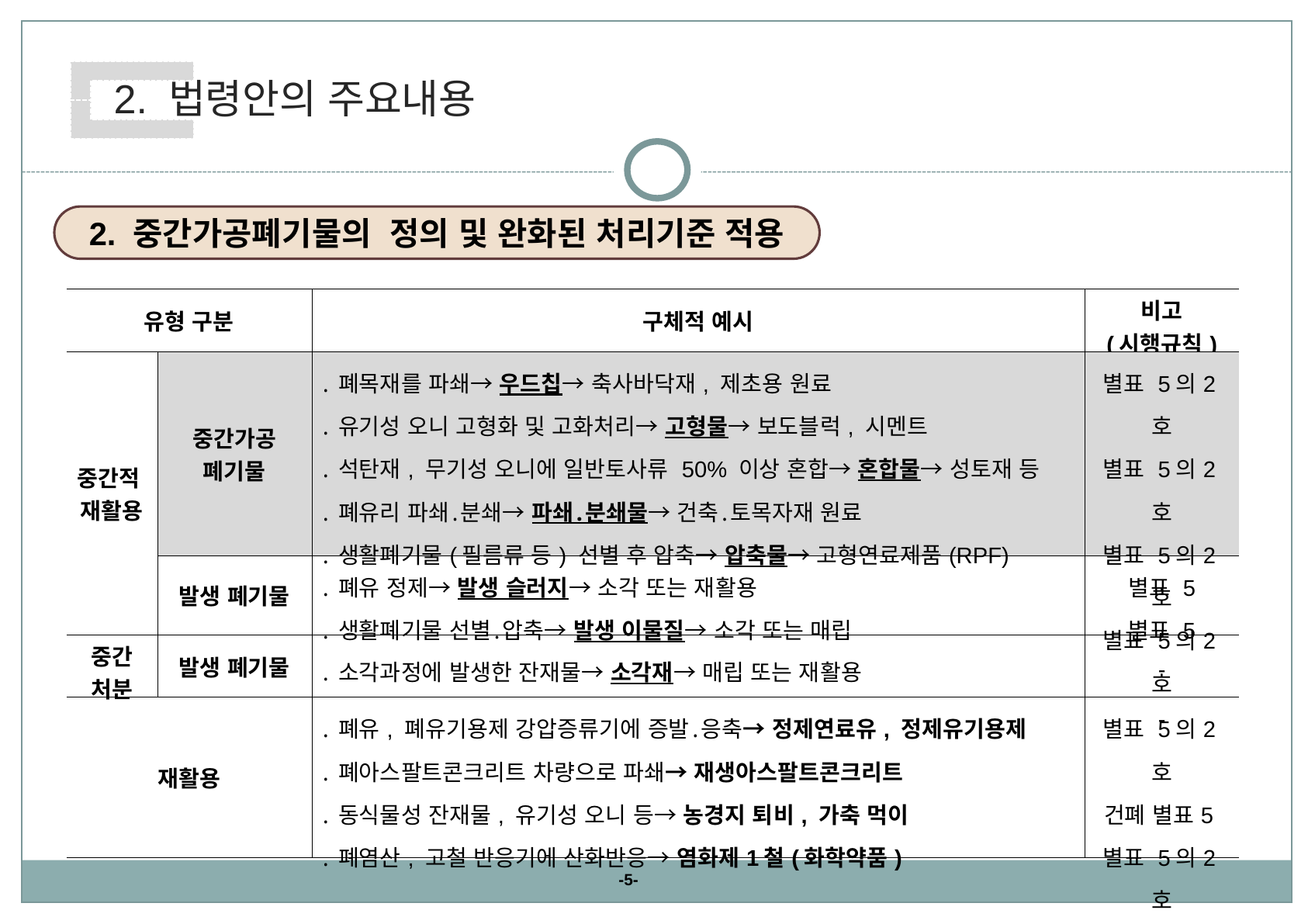

2. 법령안의 주요내용

2. 중간가공폐기물의  정의 및 완화된 처리기준 적용
| 유형 구분 |  | 구체적 예시 | 비고 (시행규칙) |
| --- | --- | --- | --- |
| 중간적 재활용 | 중간가공 폐기물 | ․폐목재를 파쇄→ 우드칩→ 축사바닥재, 제초용 원료 ․유기성 오니 고형화 및 고화처리→ 고형물→ 보도블럭, 시멘트 ․석탄재, 무기성 오니에 일반토사류 50% 이상 혼합→ 혼합물→ 성토재 등 ․폐유리 파쇄․분쇄→ 파쇄․분쇄물→ 건축․토목자재 원료 ․생활폐기물(필름류 등) 선별 후 압축→ 압축물→ 고형연료제품(RPF) | 별표 5의2호 별표 5의2호 별표 5의2호 별표 5의2호 - |
|  | 발생 폐기물 | ․폐유 정제→ 발생 슬러지→ 소각 또는 재활용 ․생활폐기물 선별․압축→ 발생 이물질→ 소각 또는 매립 | 별표 5 별표 5 |
| 중간 처분 | 발생 폐기물 | ․소각과정에 발생한 잔재물→ 소각재→ 매립 또는 재활용 | - |
| 재활용 |  | ․폐유, 폐유기용제 강압증류기에 증발․응축→ 정제연료유, 정제유기용제 ․폐아스팔트콘크리트 차량으로 파쇄→ 재생아스팔트콘크리트 ․동식물성 잔재물, 유기성 오니 등→ 농경지 퇴비, 가축 먹이 ․폐염산, 고철 반응기에 산화반응→ 염화제1철(화학약품) | 별표 5의2호 건폐 별표5 별표 5의2호 - |
-5-